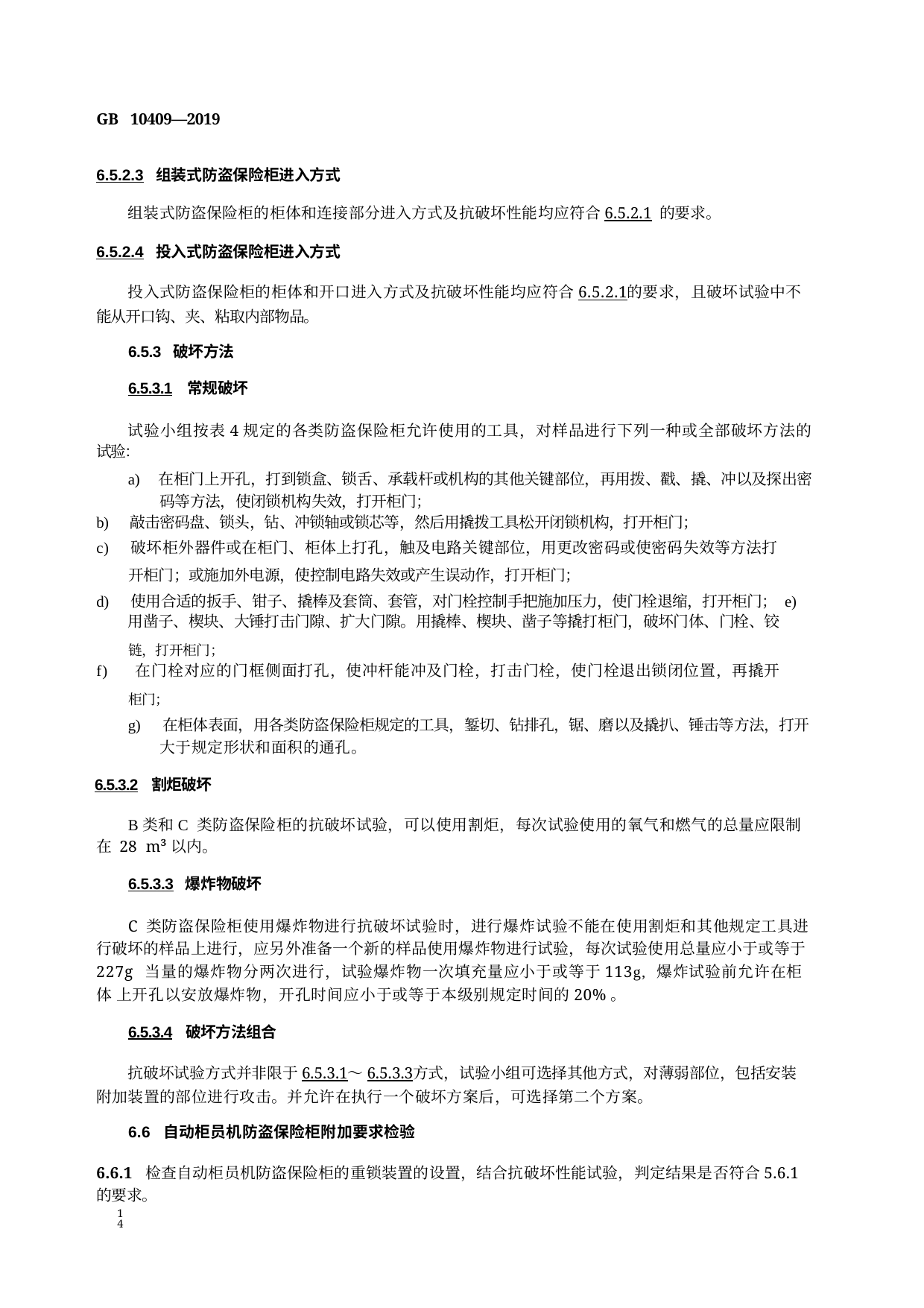

GB  10409—2019

6.5.2.3  组装式防盗保险柜进入方式
组装式防盗保险柜的柜体和连接部分进入方式及抗破坏性能均应符合6.5.2.1 的要求。
6.5.2.4  投入式防盗保险柜进入方式
投入式防盗保险柜的柜体和开口进入方式及抗破坏性能均应符合6.5.2.1的要求，且破坏试验中不 能从开口钩、夹、粘取内部物品。
6.5.3  破坏方法
6.5.3.1 常规破坏
试验小组按表4规定的各类防盗保险柜允许使用的工具，对样品进行下列一种或全部破坏方法的 试验：
a)    在柜门上开孔，打到锁盒、锁舌、承载杆或机构的其他关键部位，再用拨、戳、撬、冲以及探出密 码等方法，使闭锁机构失效，打开柜门；
b)     敲击密码盘、锁头，钻、冲锁轴或锁芯等，然后用撬拨工具松开闭锁机构，打开柜门；
c)    破坏柜外器件或在柜门、柜体上打孔，触及电路关键部位，用更改密码或使密码失效等方法打
开柜门；或施加外电源，使控制电路失效或产生误动作，打开柜门；
d)     使用合适的扳手、钳子、撬棒及套筒、套管，对门栓控制手把施加压力，使门栓退缩，打开柜门； e)     用凿子、楔块、大锤打击门隙、扩大门隙。用撬棒、楔块、凿子等撬打柜门，破坏门体、门栓、铰
链，打开柜门；
f)     在门栓对应的门框侧面打孔，使冲杆能冲及门栓，打击门栓，使门栓退出锁闭位置，再撬开
柜门；
g)     在柜体表面，用各类防盗保险柜规定的工具，錾切、钻排孔，锯、磨以及撬扒、锤击等方法，打开 大于规定形状和面积的通孔。
6.5.3.2  割炬破坏
B类和C 类防盗保险柜的抗破坏试验，可以使用割炬，每次试验使用的氧气和燃气的总量应限制在 28 m³以内。
6.5.3.3  爆炸物破坏
C 类防盗保险柜使用爆炸物进行抗破坏试验时，进行爆炸试验不能在使用割炬和其他规定工具进 行破坏的样品上进行，应另外准备一个新的样品使用爆炸物进行试验，每次试验使用总量应小于或等于 227g 当量的爆炸物分两次进行，试验爆炸物一次填充量应小于或等于113g, 爆炸试验前允许在柜体 上开孔以安放爆炸物，开孔时间应小于或等于本级别规定时间的20%。
6.5.3.4  破坏方法组合
抗破坏试验方式并非限于6.5.3.1～6.5.3.3方式，试验小组可选择其他方式，对薄弱部位，包括安装 附加装置的部位进行攻击。并允许在执行一个破坏方案后，可选择第二个方案。
6.6  自动柜员机防盗保险柜附加要求检验

6.6.1  检查自动柜员机防盗保险柜的重锁装置的设置，结合抗破坏性能试验，判定结果是否符合5.6.1 的要求。

14